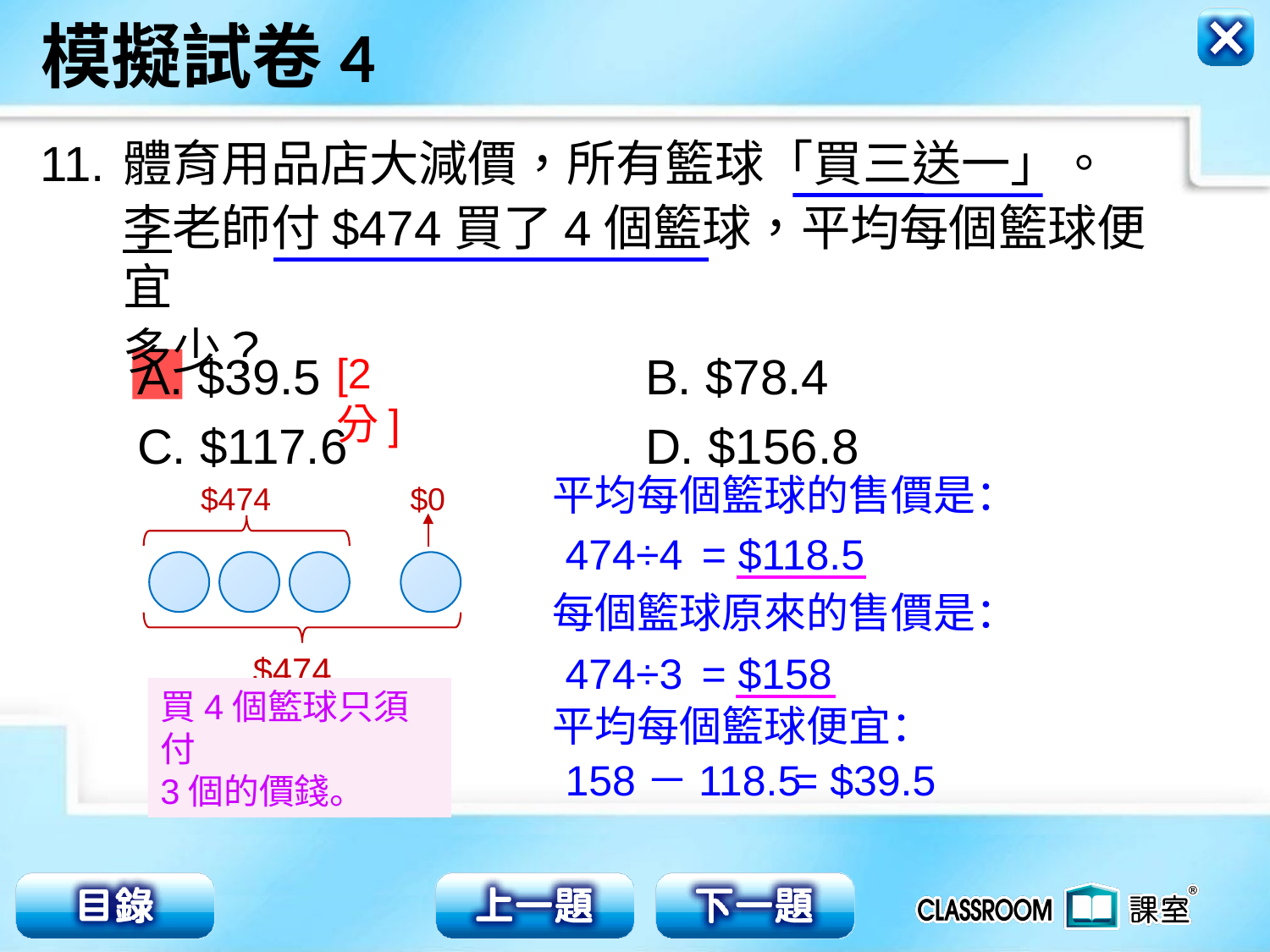

11.
體育用品店大減價，所有籃球「買三送一」。
李老師付$474買了4個籃球，平均每個籃球便宜
多少？

A. $39.5			B. $78.4
C. $117.6			D. $156.8
[2分]

平均每個籃球的售價是：

$474
$0
474÷4
= $118.5

每個籃球原來的售價是：
474÷3
= $158
$474
平均每個籃球便宜：
買4個籃球只須付
3個的價錢。
158－118.5
= $39.5